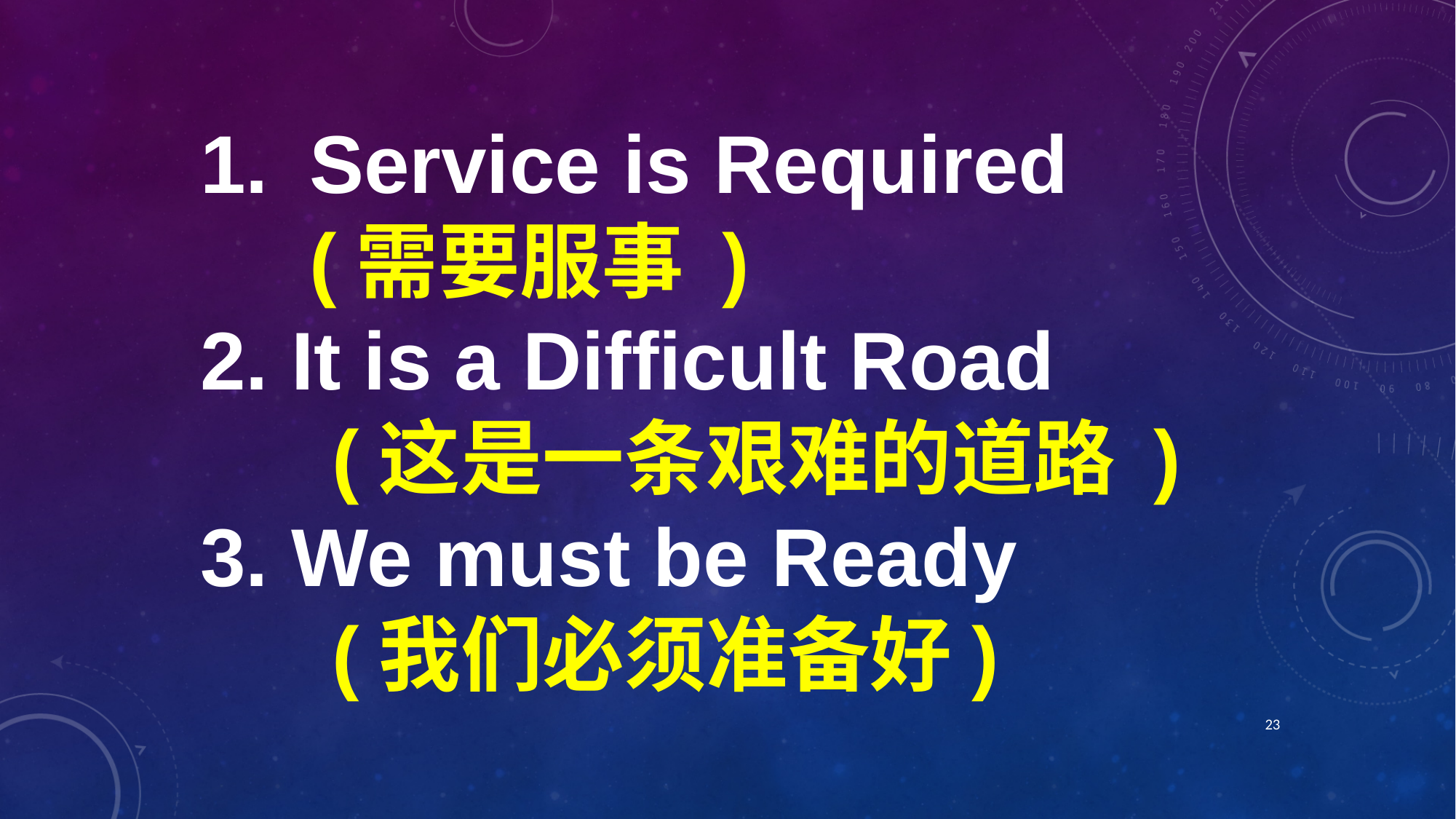

Service is Required
(需要服事 )
2. It is a Difficult Road
 (这是一条艰难的道路 )
3. We must be Ready
 (我们必须准备好)
23